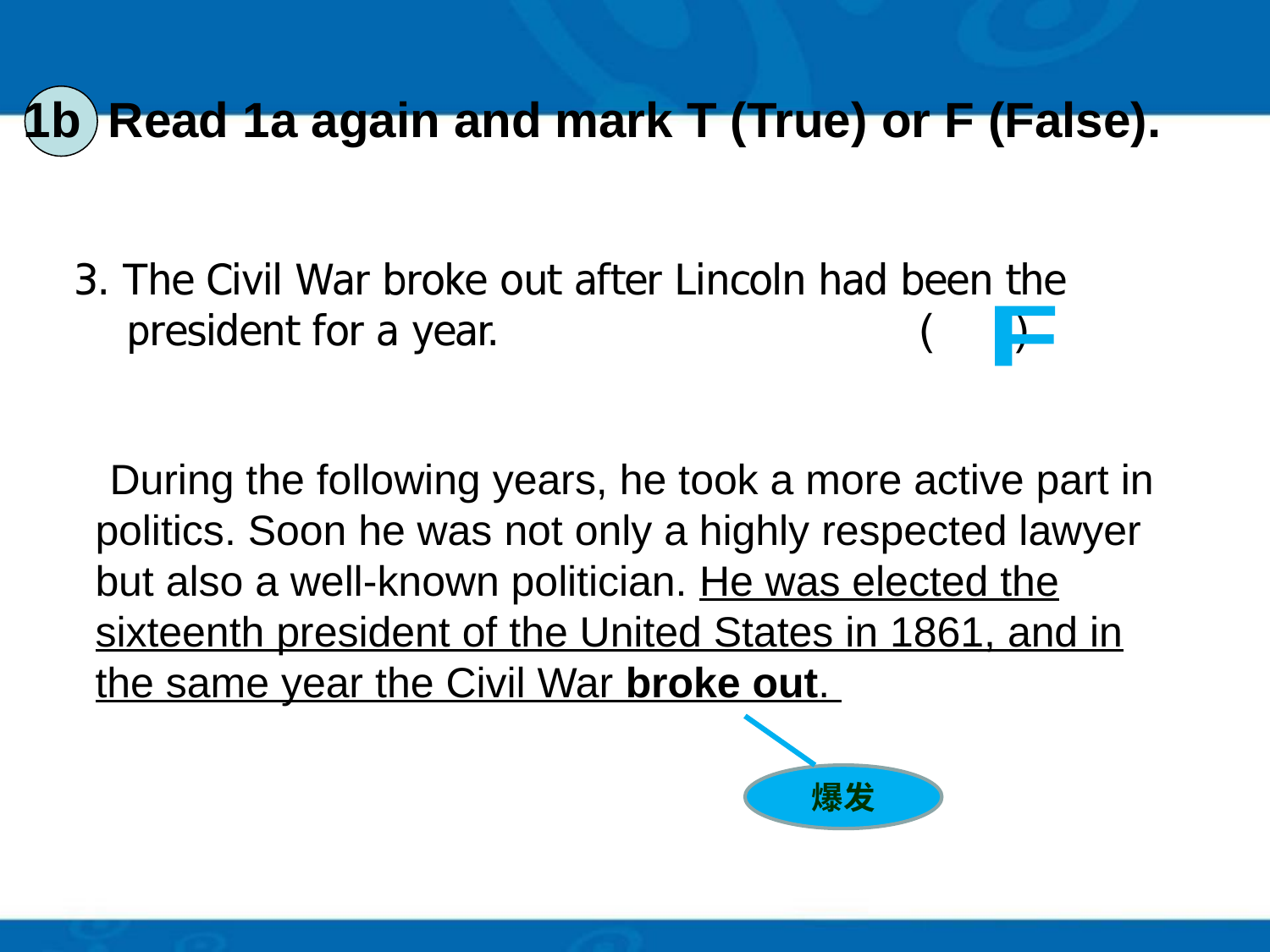

# 1b  Read 1a again and mark T (True) or F (False).

3. The Civil War broke out after Lincoln had been the
    president for a year.                                (      )
F
       During the following years, he took a more active part in politics. Soon he was not only a highly respected lawyer but also a well-known politician. He was elected the sixteenth president of the United States in 1861, and in the same year the Civil War broke out.

爆发